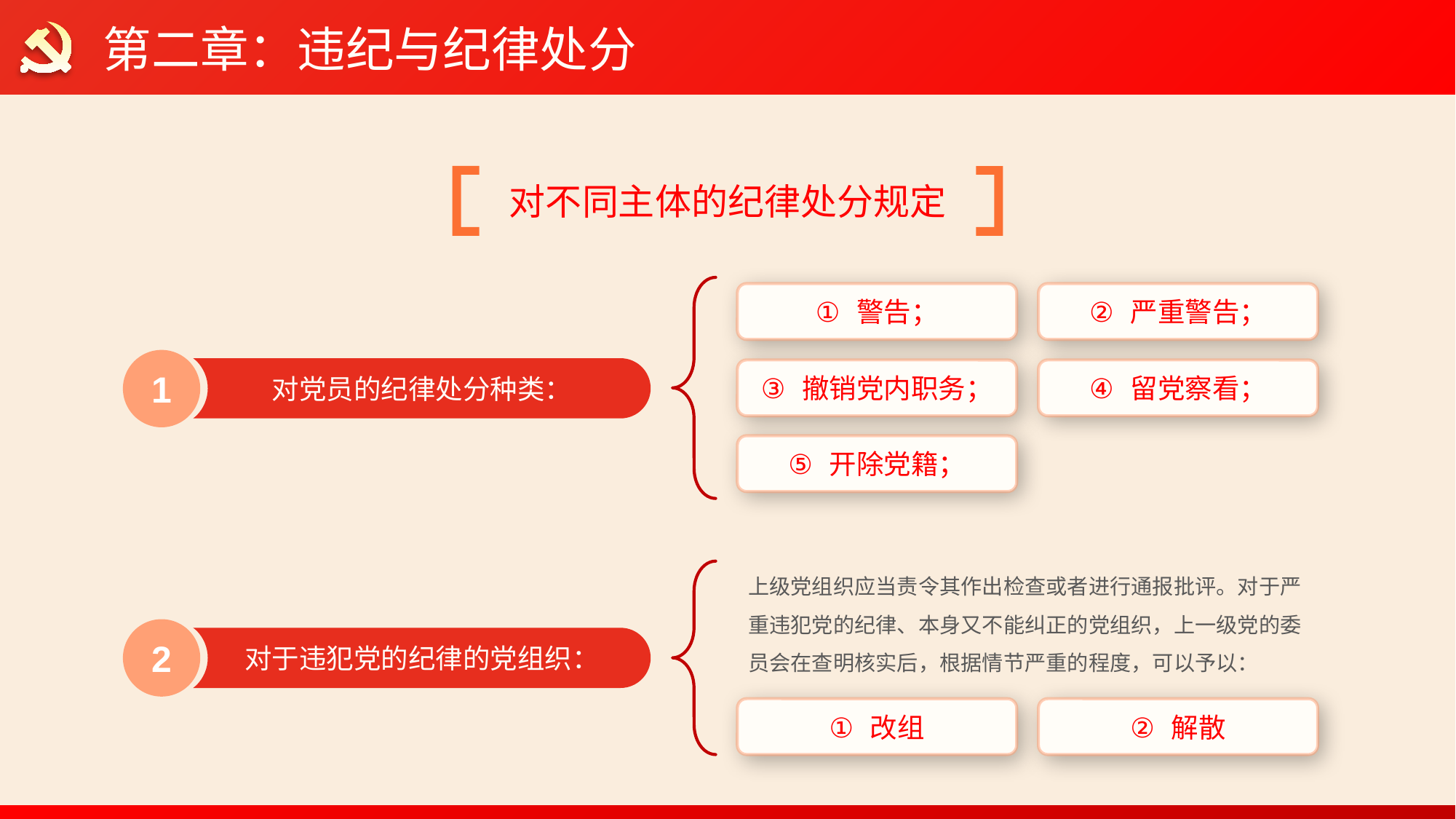

第二章：违纪与纪律处分

对不同主体的纪律处分规定

警告；
严重警告；
1
对党员的纪律处分种类：
撤销党内职务；
留党察看；
开除党籍；
上级党组织应当责令其作出检查或者进行通报批评。对于严重违犯党的纪律、本身又不能纠正的党组织，上一级党的委员会在查明核实后，根据情节严重的程度，可以予以：

2
对于违犯党的纪律的党组织：
改组
解散